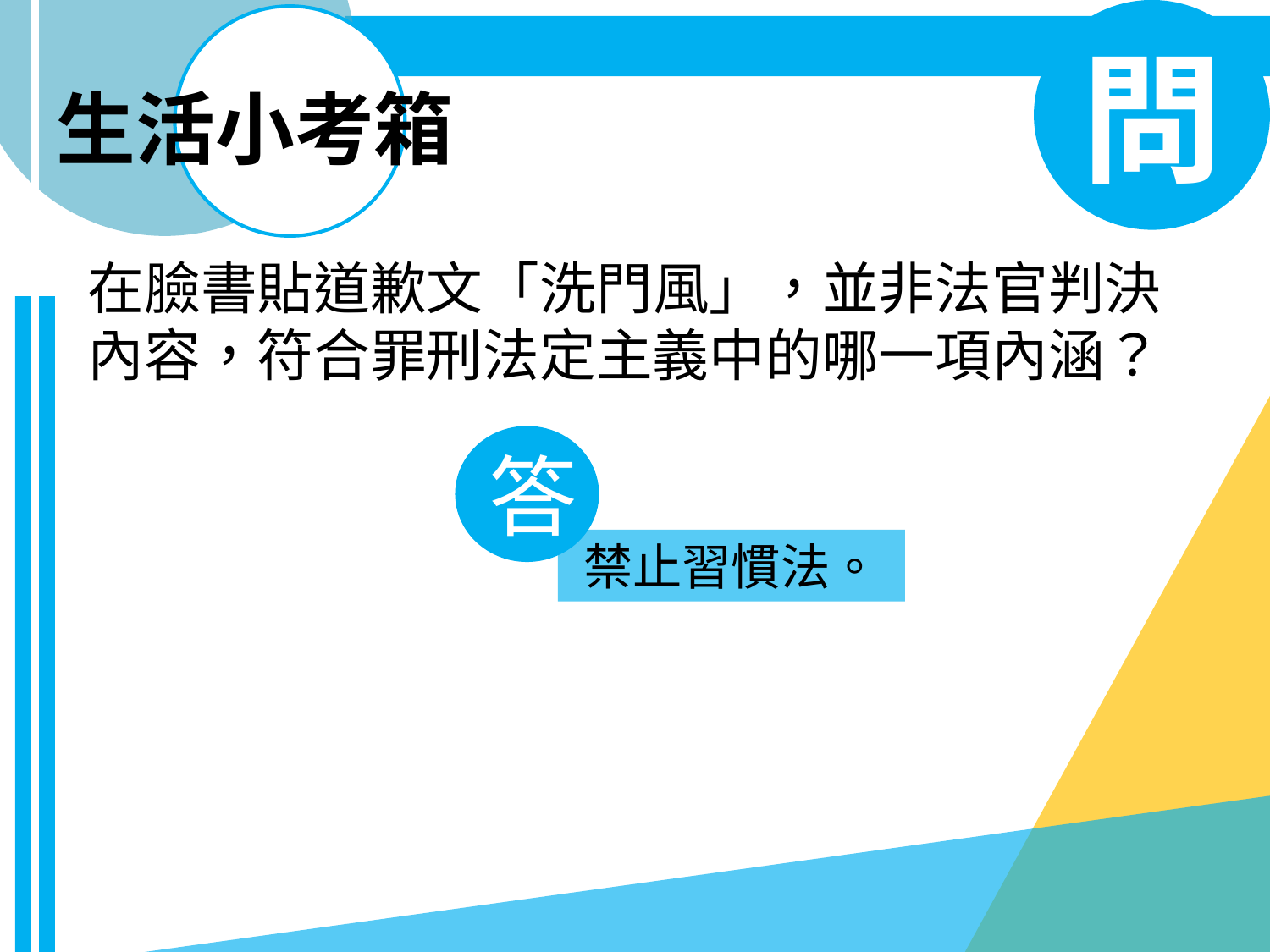

# 生活小考箱
在臉書貼道歉文「洗門風」，並非法官判決內容，符合罪刑法定主義中的哪一項內涵？
答
禁止習慣法。